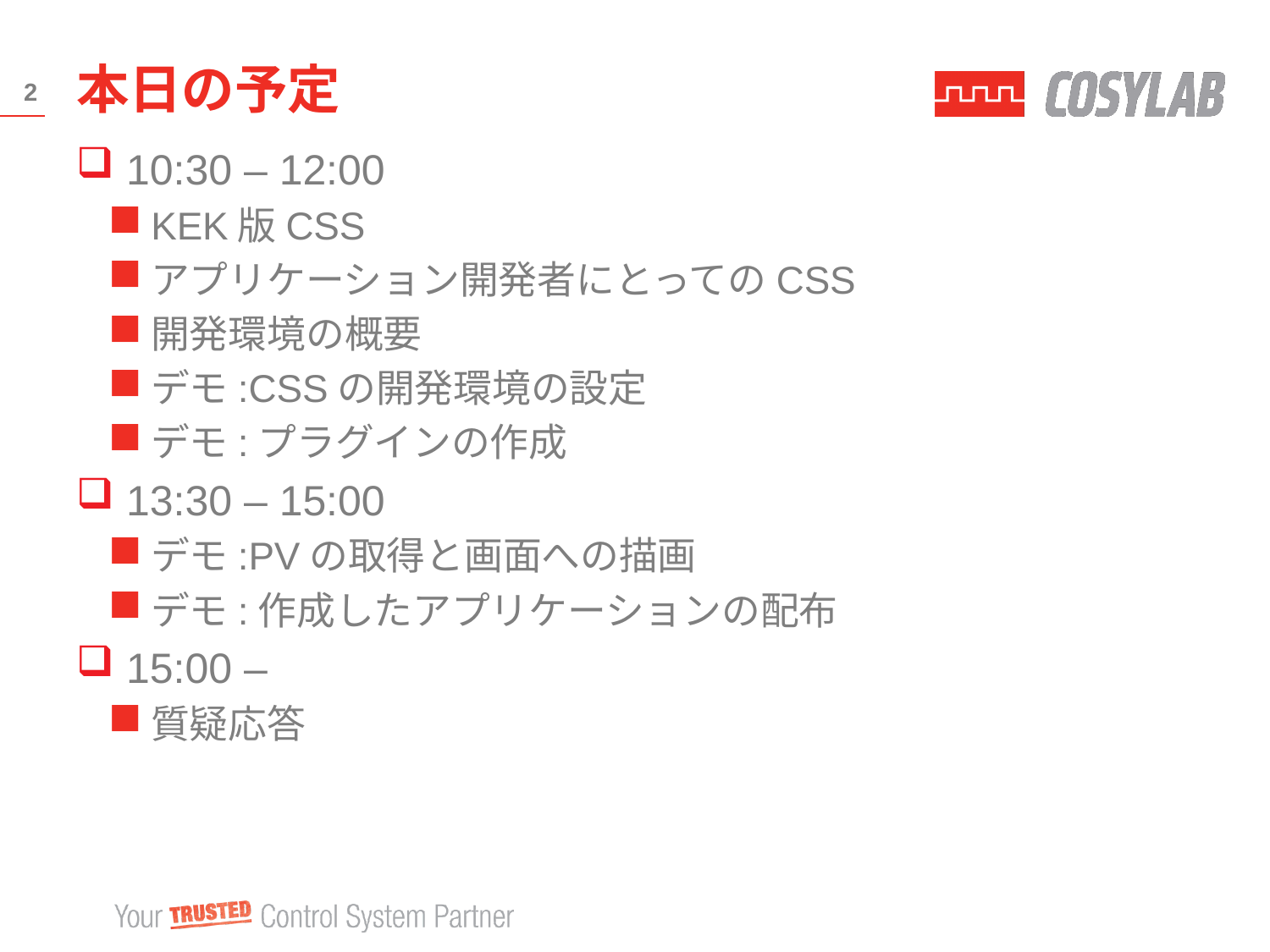

# 本日の予定
2
10:30 – 12:00
KEK版CSS
アプリケーション開発者にとってのCSS
開発環境の概要
デモ:CSSの開発環境の設定
デモ:プラグインの作成
13:30 – 15:00
デモ:PVの取得と画面への描画
デモ:作成したアプリケーションの配布
15:00 –
質疑応答